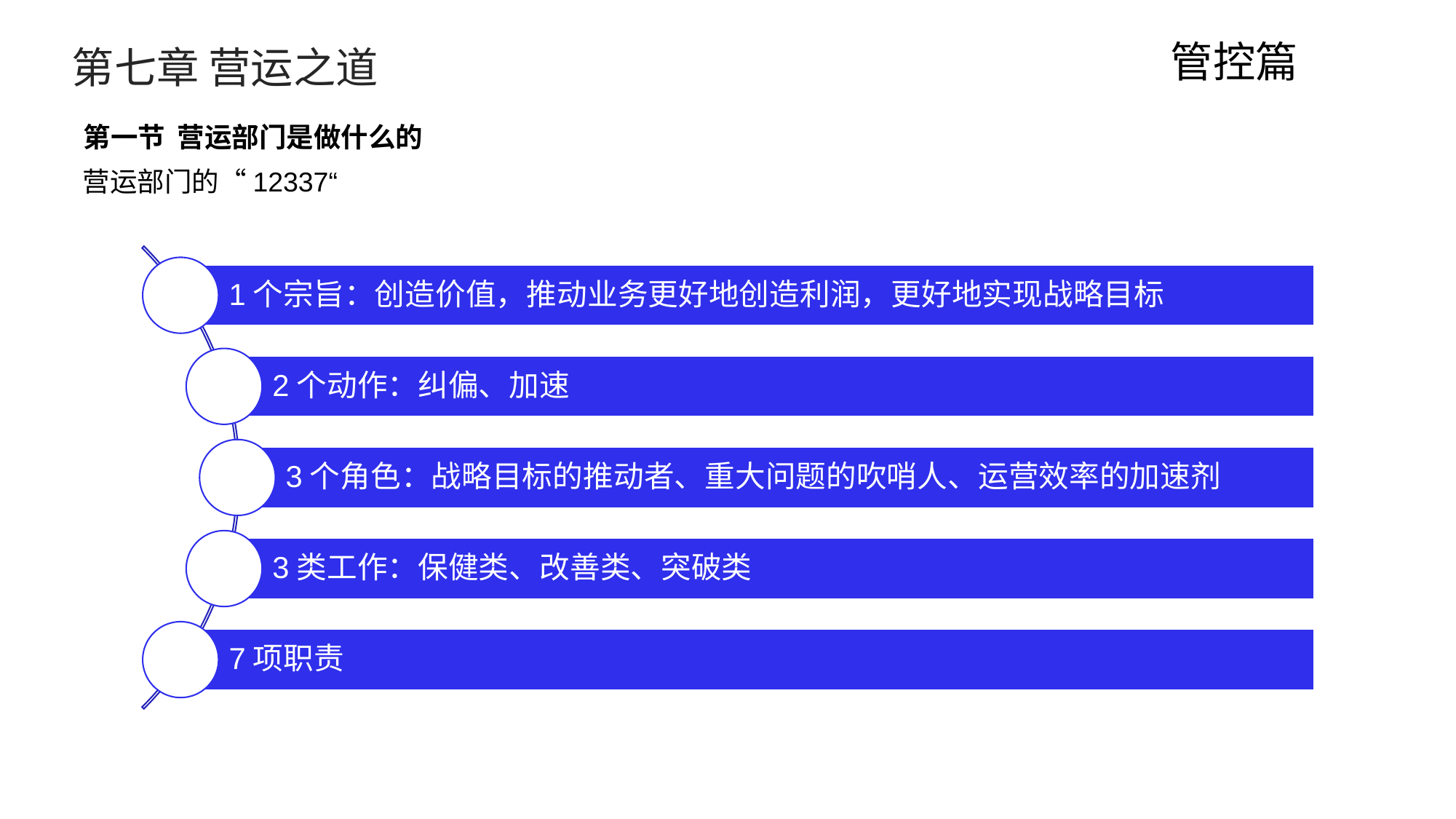

管控篇
第七章 营运之道
第一节  营运部门是做什么的
营运部门的“12337“
1个宗旨：创造价值，推动业务更好地创造利润，更好地实现战略目标
2个动作：纠偏、加速
3个角色：战略目标的推动者、重大问题的吹哨人、运营效率的加速剂
3类工作：保健类、改善类、突破类
7项职责